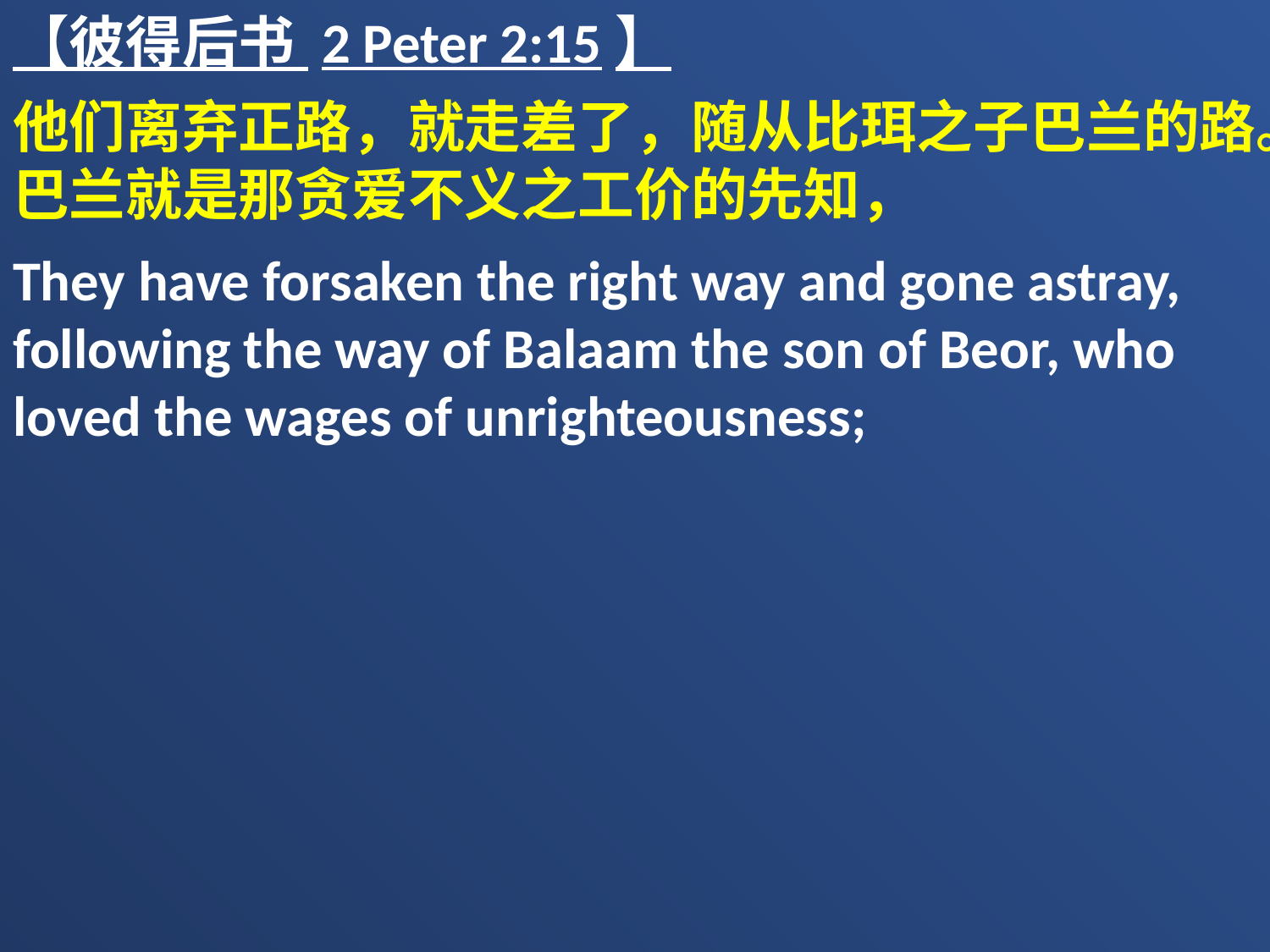

【彼得后书 2 Peter 2:15】
他们离弃正路，就走差了，随从比珥之子巴兰的路。巴兰就是那贪爱不义之工价的先知，
They have forsaken the right way and gone astray, following the way of Balaam the son of Beor, who loved the wages of unrighteousness;